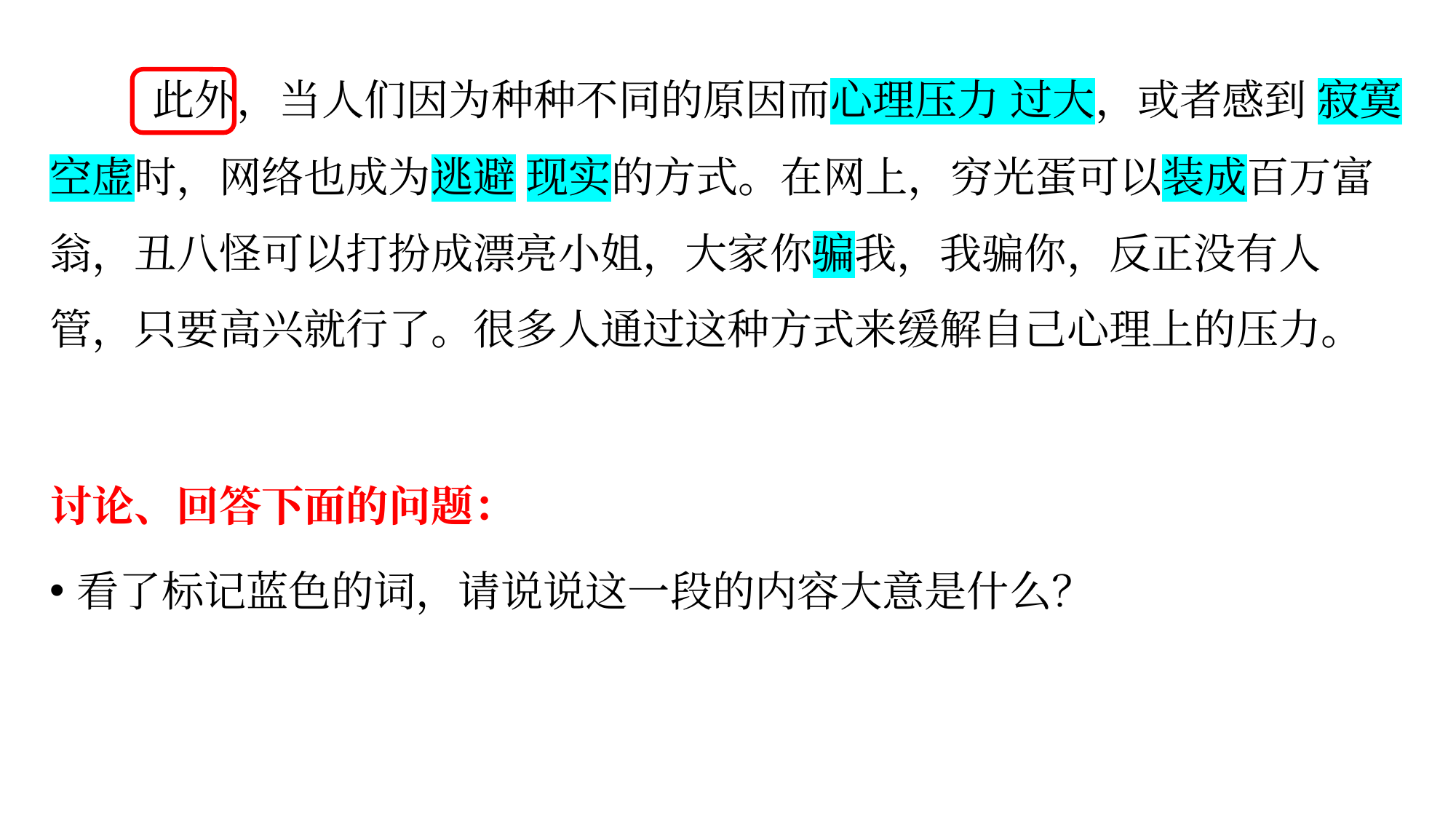

此外，当人们因为种种不同的原因而心理压力 过大，或者感到 寂寞 空虚时，网络也成为逃避 现实的方式。在网上，穷光蛋可以装成百万富翁，丑八怪可以打扮成漂亮小姐，大家你骗我，我骗你，反正没有人管，只要高兴就行了。很多人通过这种方式来缓解自己心理上的压力。

讨论、回答下面的问题：
看了标记蓝色的词，请说说这一段的内容大意是什么？